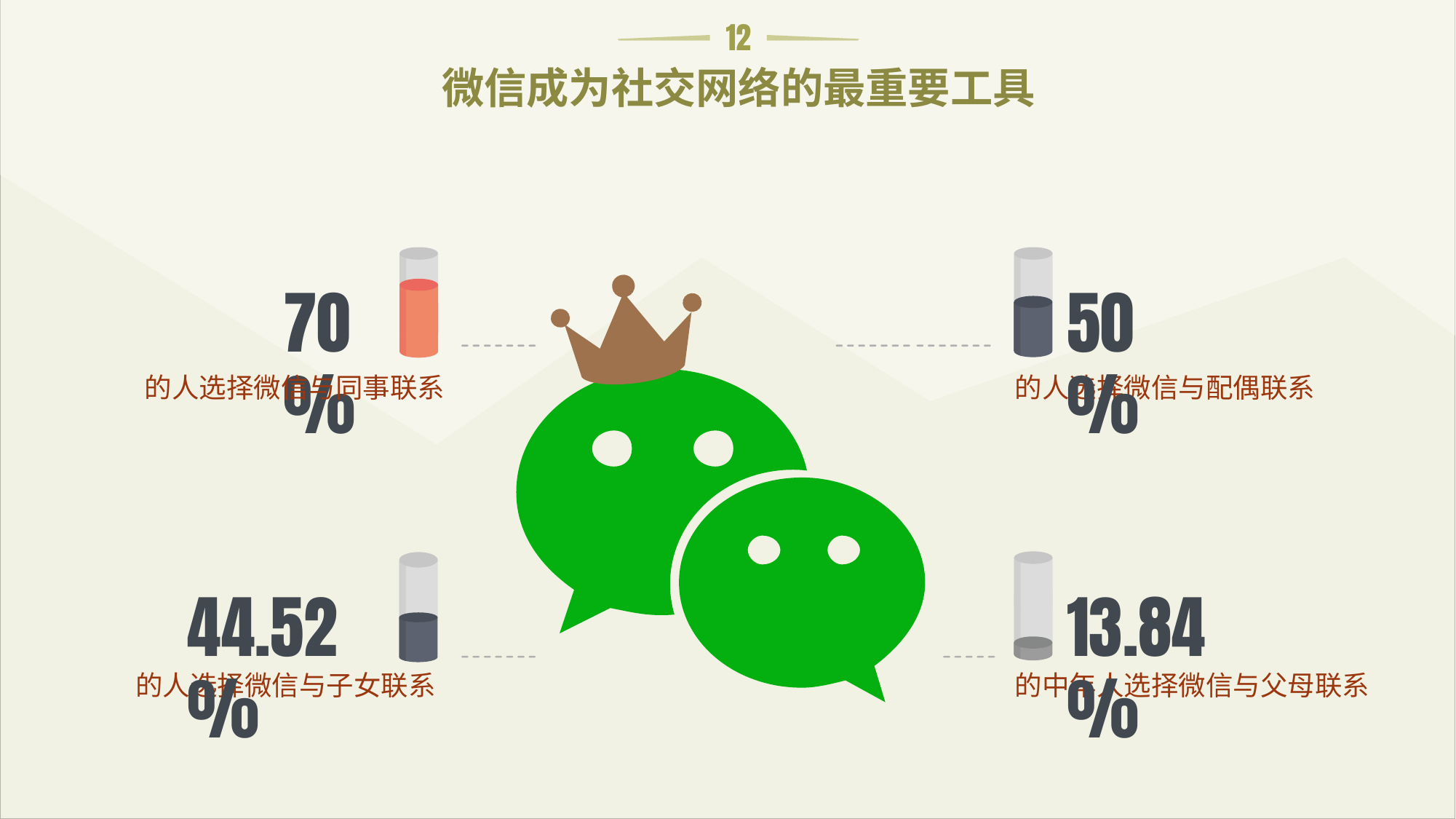

12

微信成为社交网络的最重要工具

70%
50%

的人选择微信与同事联系
的人选择微信与配偶联系

44.52%
13.84%

的人选择微信与子女联系
的中年人选择微信与父母联系